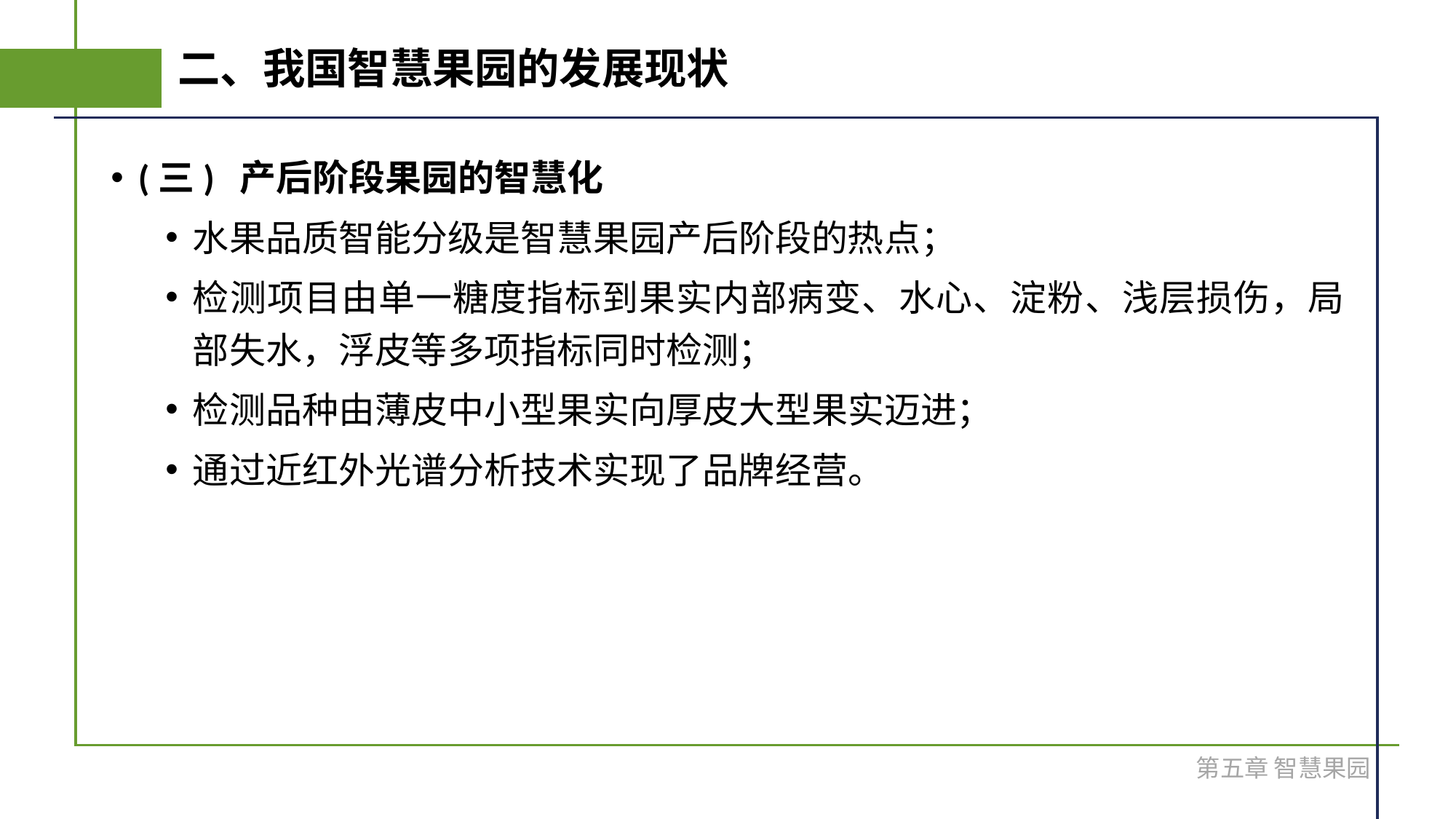

# 二、我国智慧果园的发展现状
(三)  产后阶段果园的智慧化
水果品质智能分级是智慧果园产后阶段的热点；
检测项目由单一糖度指标到果实内部病变、水心、淀粉、浅层损伤，局部失水，浮皮等多项指标同时检测；
检测品种由薄皮中小型果实向厚皮大型果实迈进；
通过近红外光谱分析技术实现了品牌经营。

第五章 智慧果园